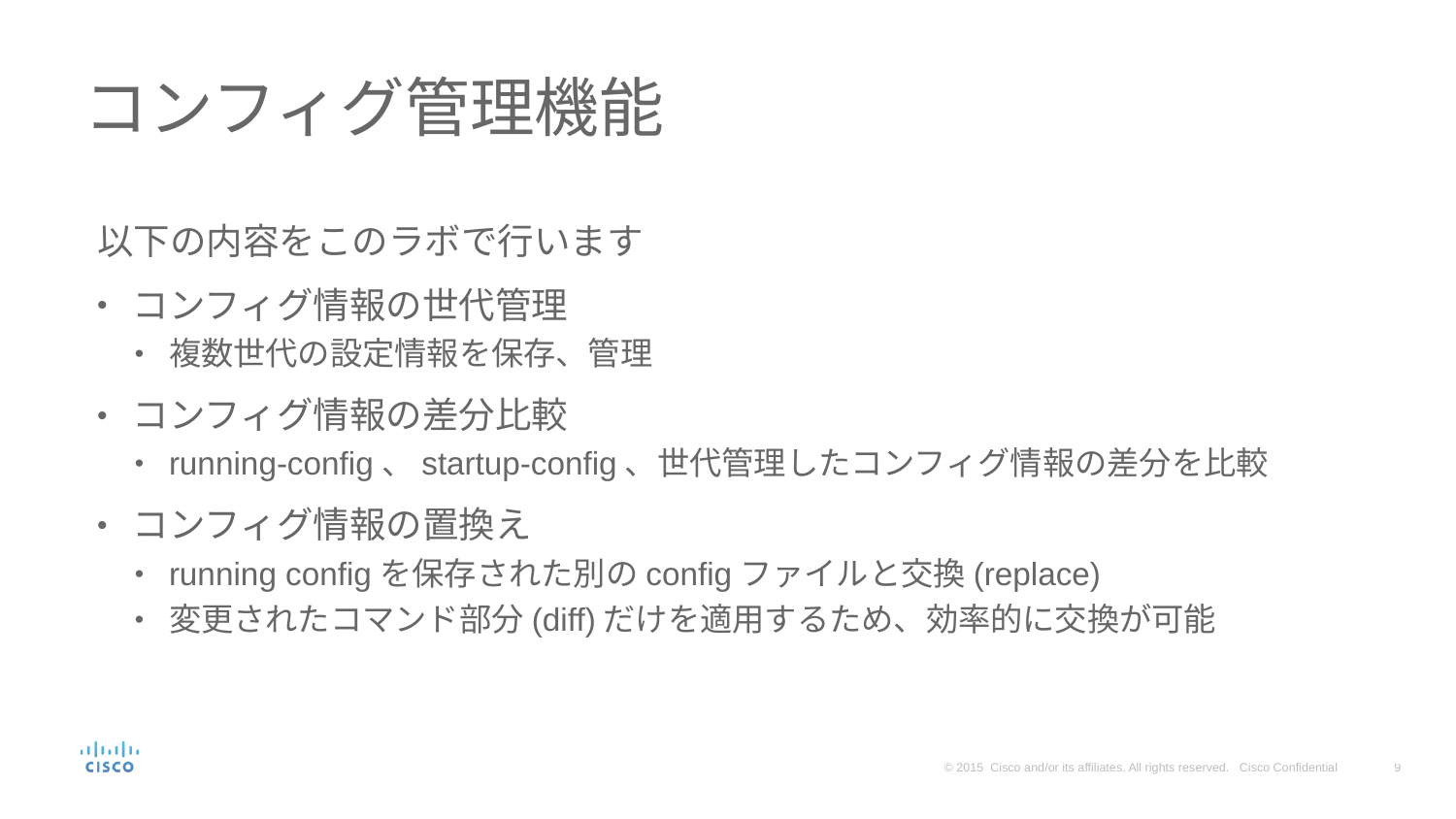

# コンフィグ管理機能
以下の内容をこのラボで行います
コンフィグ情報の世代管理
複数世代の設定情報を保存、管理
コンフィグ情報の差分比較
running-config、startup-config、世代管理したコンフィグ情報の差分を比較
コンフィグ情報の置換え
running configを保存された別のconfigファイルと交換(replace)
変更されたコマンド部分(diff)だけを適用するため、効率的に交換が可能